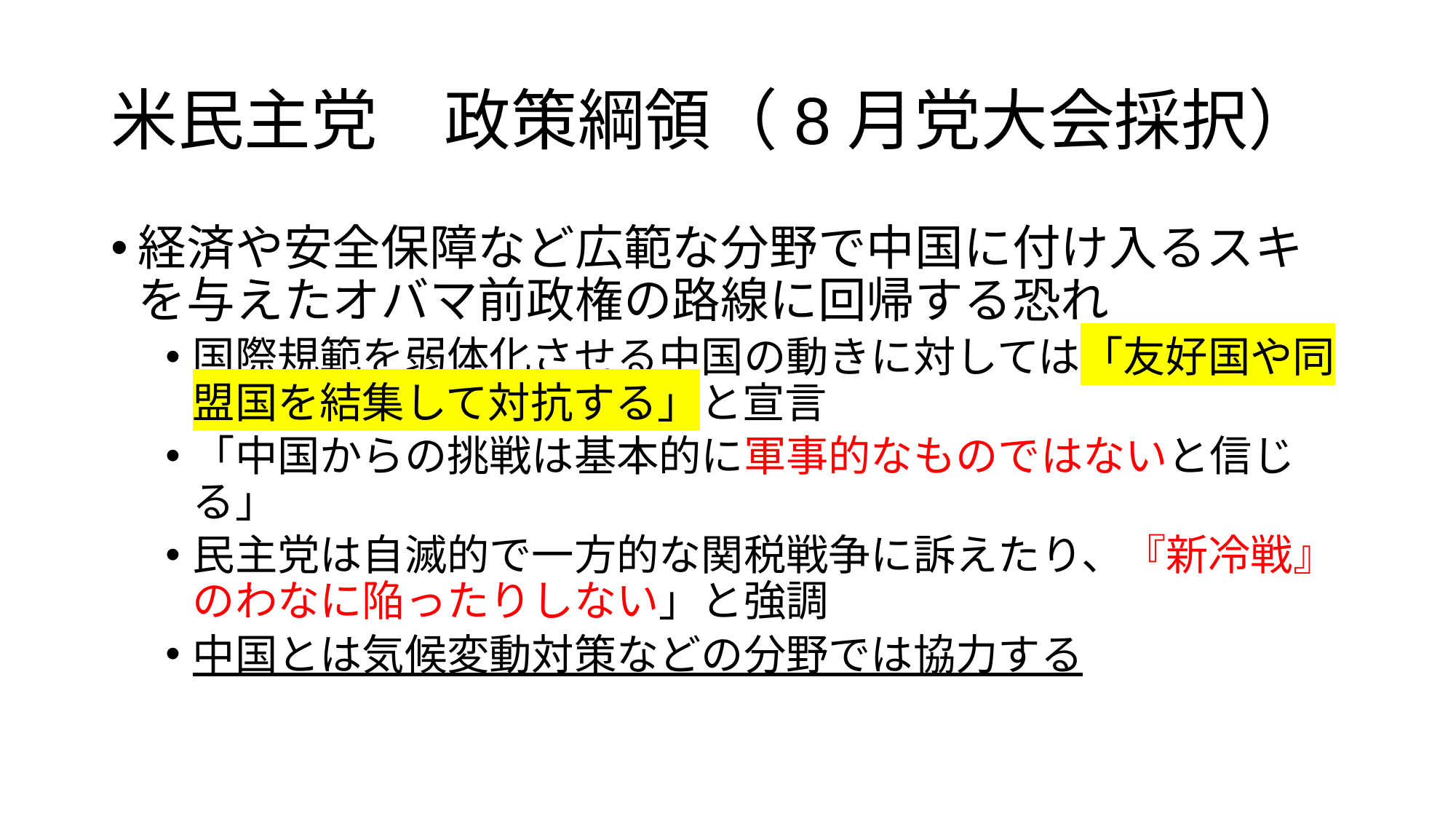

# 米民主党　政策綱領（8月党大会採択）
経済や安全保障など広範な分野で中国に付け入るスキを与えたオバマ前政権の路線に回帰する恐れ
国際規範を弱体化させる中国の動きに対しては「友好国や同盟国を結集して対抗する」と宣言
「中国からの挑戦は基本的に軍事的なものではないと信じる」
民主党は自滅的で一方的な関税戦争に訴えたり、『新冷戦』のわなに陥ったりしない」と強調
中国とは気候変動対策などの分野では協力する